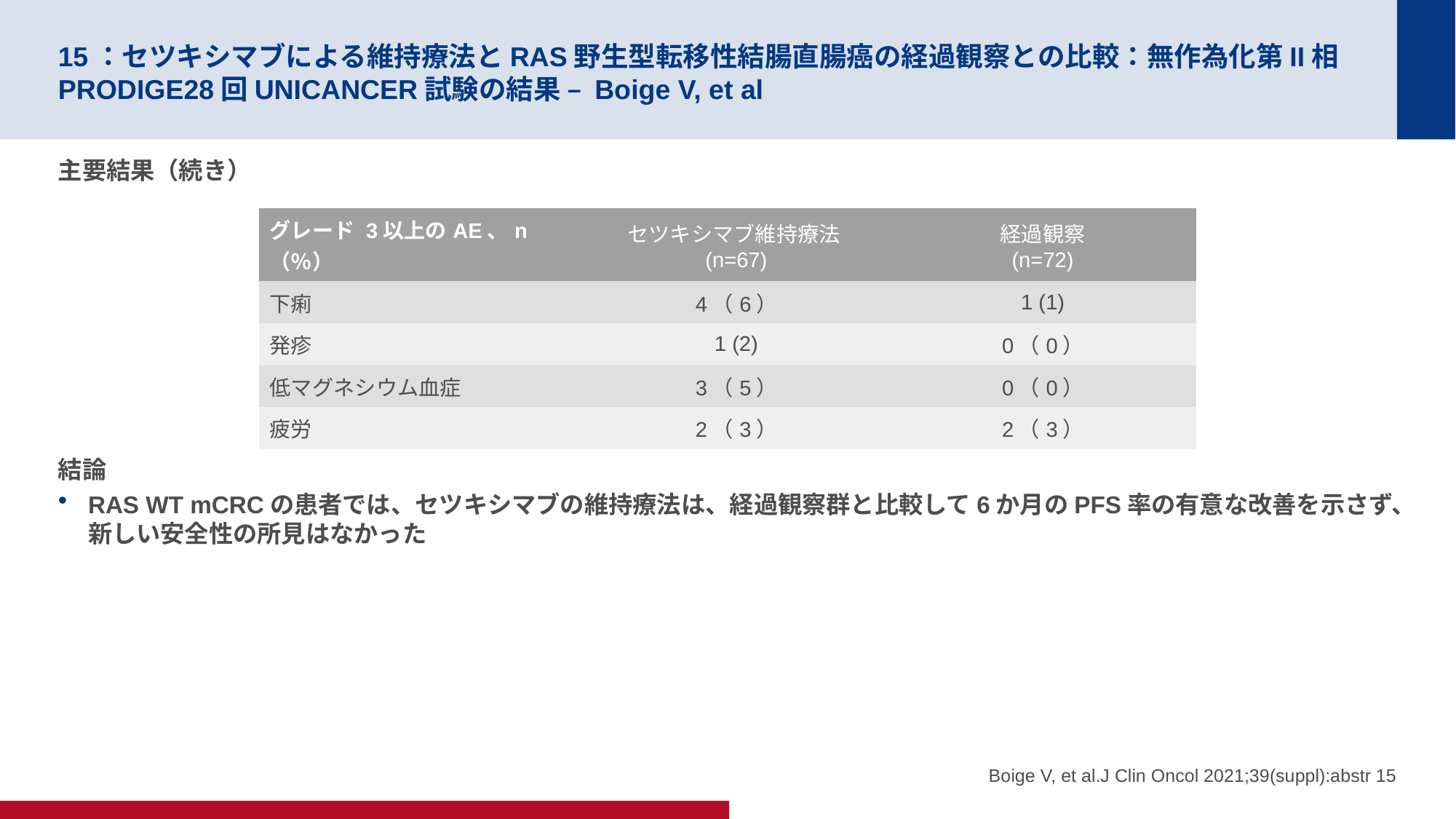

# 15：セツキシマブによる維持療法とRAS野生型転移性結腸直腸癌の経過観察との比較：無作為化第II相PRODIGE28回UNICANCER試験の結果 – Boige V, et al
主要結果（続き）
結論
RAS WT mCRCの患者では、セツキシマブの維持療法は、経過観察群と比較して6か月のPFS率の有意な改善を示さず、新しい安全性の所見はなかった
| グレード 3以上のAE、n（％） | セツキシマブ維持療法 (n=67) | 経過観察 (n=72) |
| --- | --- | --- |
| 下痢 | 4（6） | 1 (1) |
| 発疹 | 1 (2) | 0（0） |
| 低マグネシウム血症 | 3（5） | 0（0） |
| 疲労 | 2（3） | 2（3） |
Boige V, et al.J Clin Oncol 2021;39(suppl):abstr 15